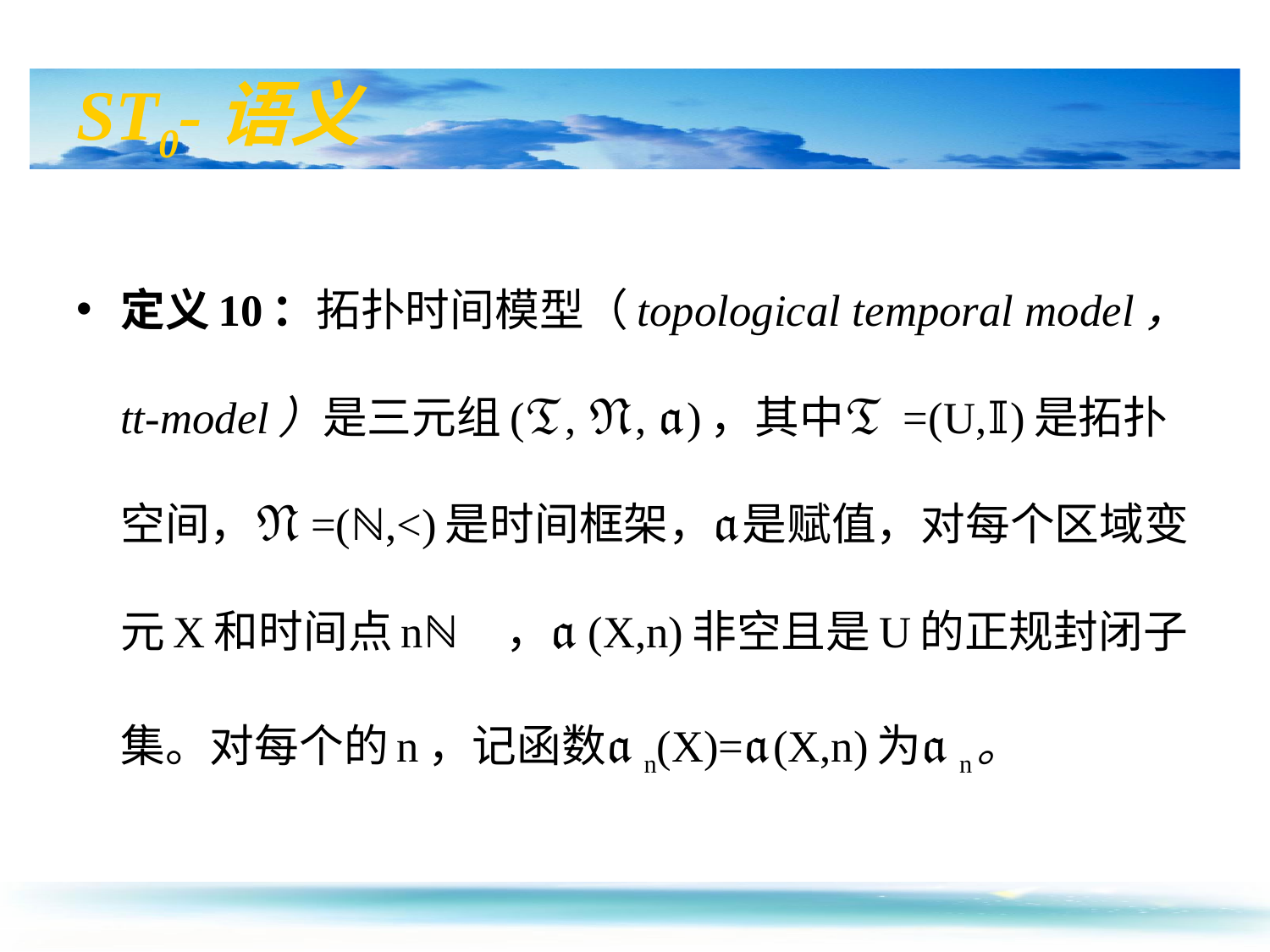

# ST0-语义
定义10：拓扑时间模型（topological temporal model，tt-model）是三元组(𝔗, 𝔑, 𝔞)，其中𝔗 =(U,𝕀)是拓扑空间，𝔑=(ℕ,<)是时间框架，𝔞是赋值，对每个区域变元X和时间点n∈ℕ，𝔞(X,n)非空且是U的正规封闭子集。对每个的n，记函数𝔞n(X)=𝔞(X,n)为𝔞n。